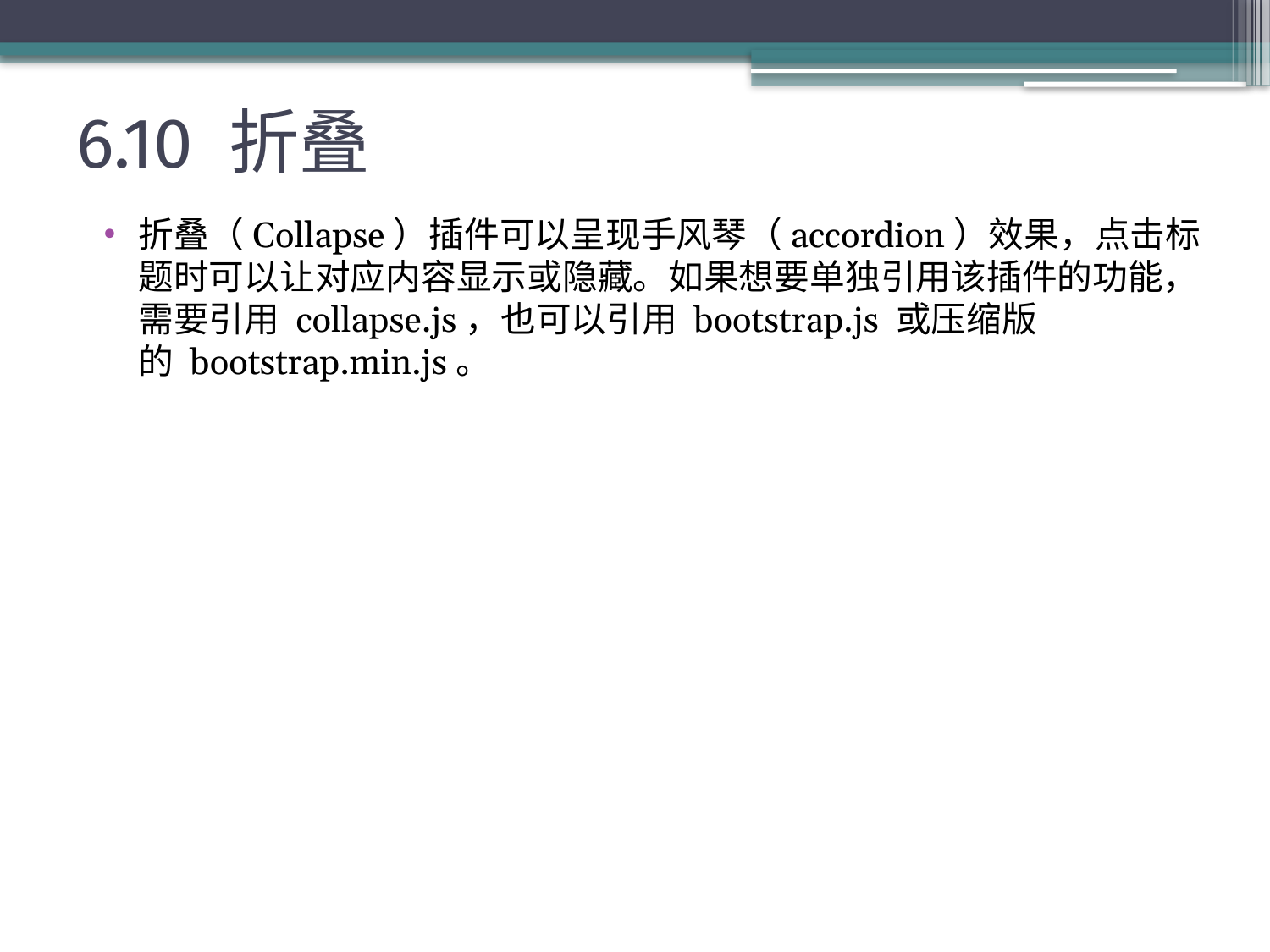

# 6.10 折叠
折叠（Collapse）插件可以呈现手风琴（accordion）效果，点击标题时可以让对应内容显示或隐藏。如果想要单独引用该插件的功能，需要引用 collapse.js，也可以引用 bootstrap.js 或压缩版的 bootstrap.min.js。